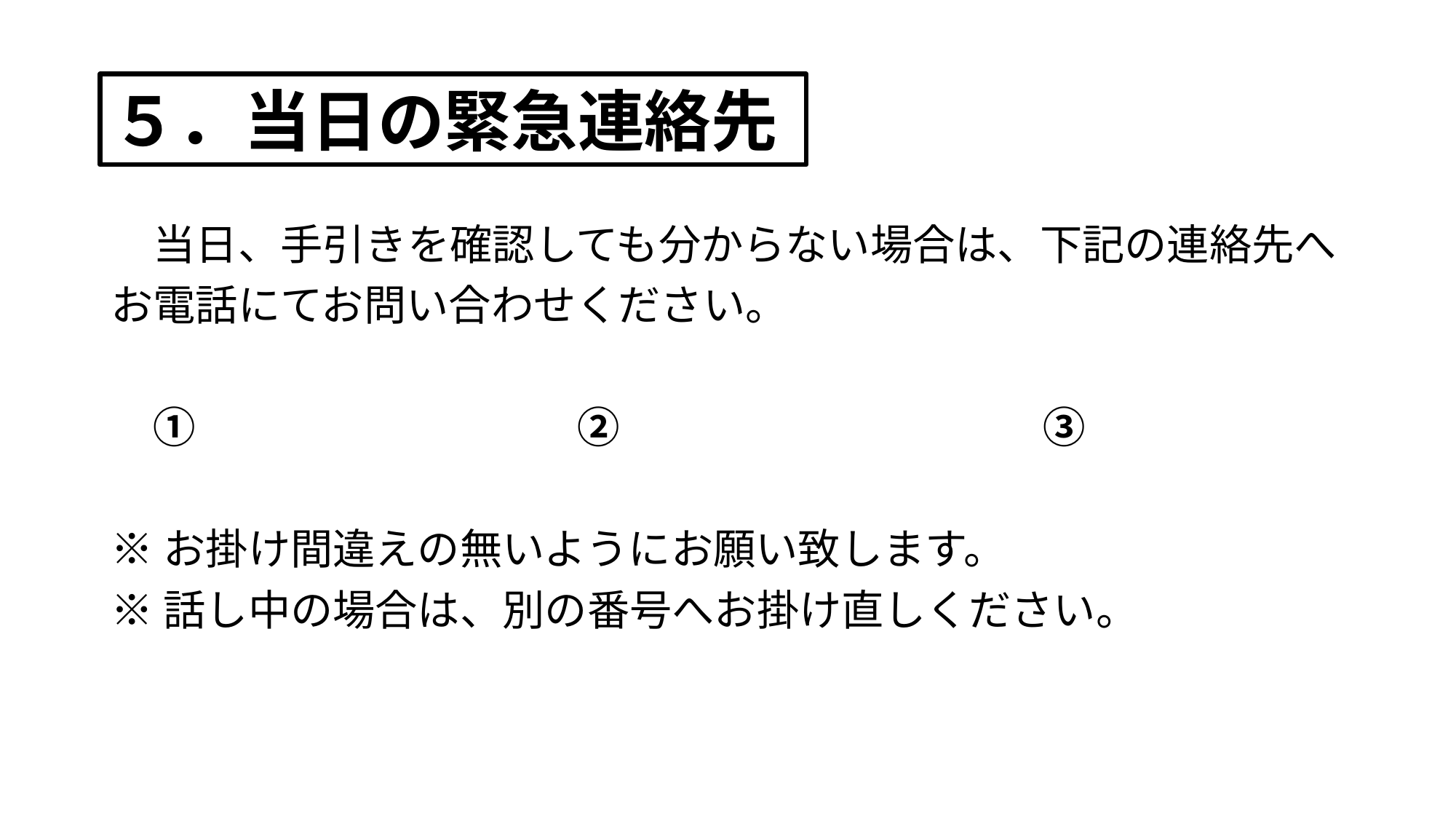

５．当日の緊急連絡先
　当日、手引きを確認しても分からない場合は、下記の連絡先へ
お電話にてお問い合わせください。

　①　　　　　　　　　②　　　　　　　　　　③

※お掛け間違えの無いようにお願い致します。
※話し中の場合は、別の番号へお掛け直しください。